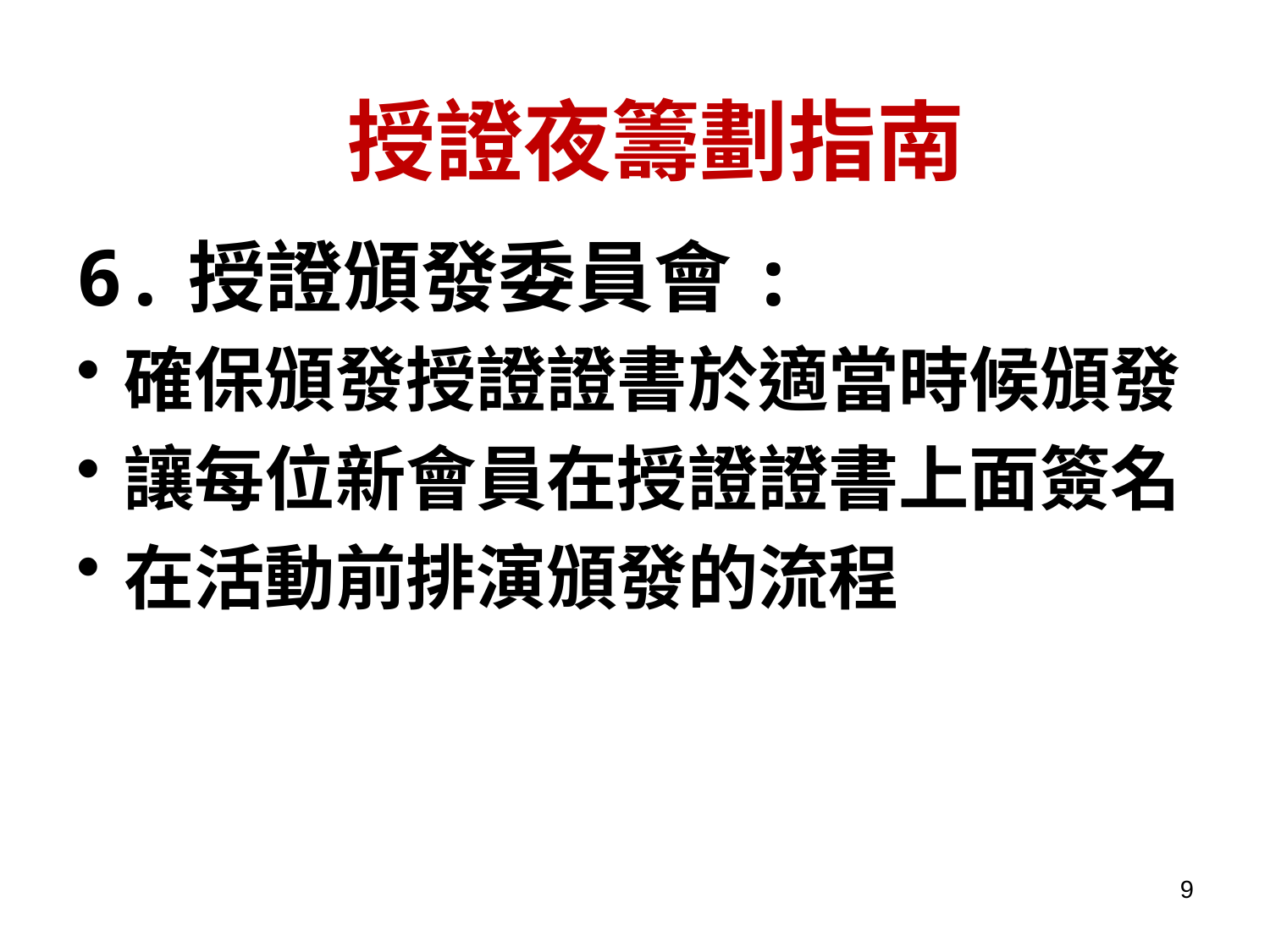

授證夜籌劃指南
6.授證頒發委員會:
確保頒發授證證書於適當時候頒發
讓每位新會員在授證證書上面簽名
在活動前排演頒發的流程
9